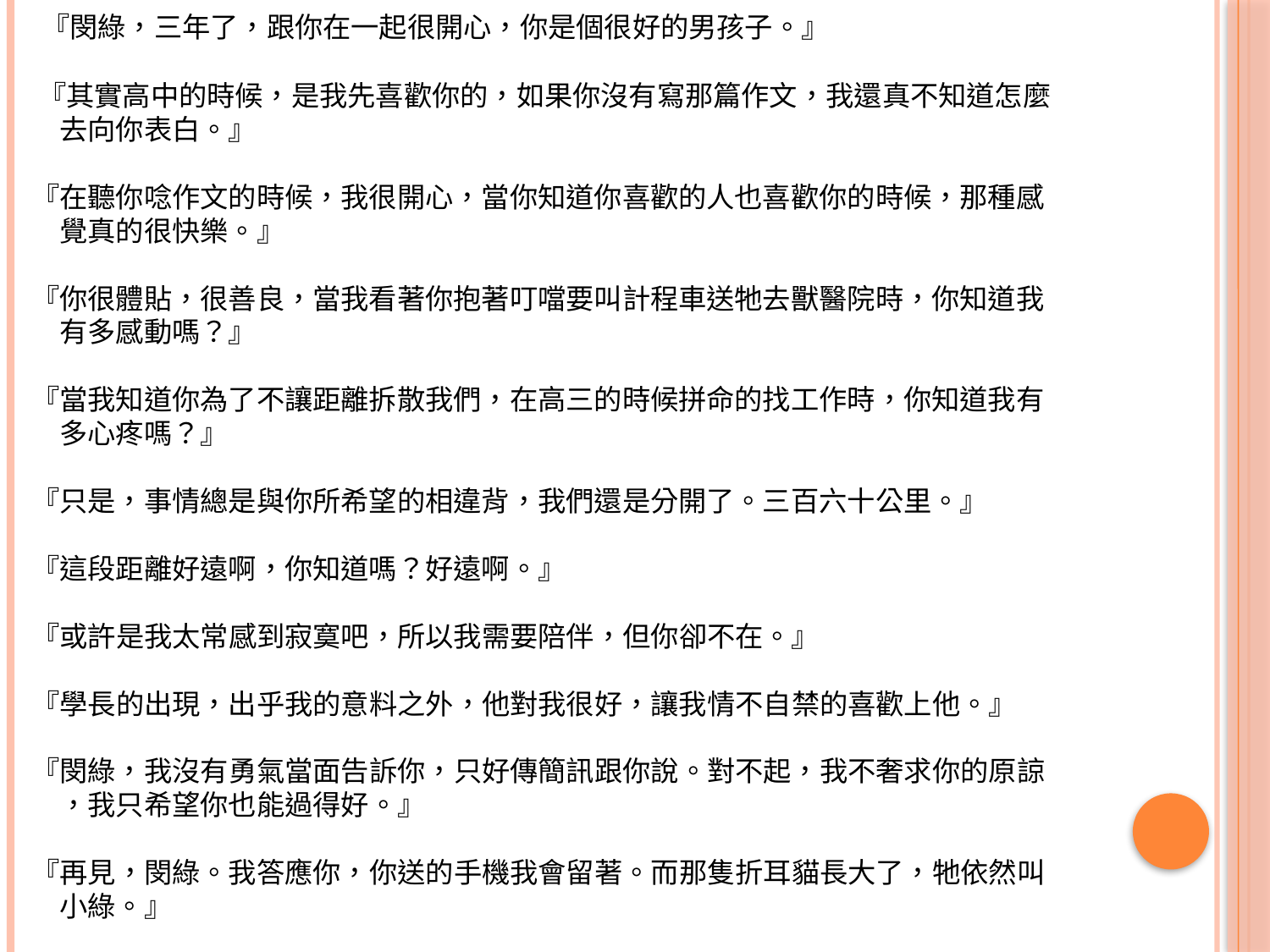

『閔綠，三年了，跟你在一起很開心，你是個很好的男孩子。』
   『其實高中的時候，是我先喜歡你的，如果你沒有寫那篇作文，我還真不知道怎麼
　   去向你表白。』
   『在聽你唸作文的時候，我很開心，當你知道你喜歡的人也喜歡你的時候，那種感
　   覺真的很快樂。』
   『你很體貼，很善良，當我看著你抱著叮噹要叫計程車送牠去獸醫院時，你知道我
　   有多感動嗎？』
   『當我知道你為了不讓距離拆散我們，在高三的時候拼命的找工作時，你知道我有
　   多心疼嗎？』
   『只是，事情總是與你所希望的相違背，我們還是分開了。三百六十公里。』
   『這段距離好遠啊，你知道嗎？好遠啊。』
   『或許是我太常感到寂寞吧，所以我需要陪伴，但你卻不在。』
   『學長的出現，出乎我的意料之外，他對我很好，讓我情不自禁的喜歡上他。』
   『閔綠，我沒有勇氣當面告訴你，只好傳簡訊跟你說。對不起，我不奢求你的原諒
　   ，我只希望你也能過得好。』
   『再見，閔綠。我答應你，你送的手機我會留著。而那隻折耳貓長大了，牠依然叫
　   小綠。』